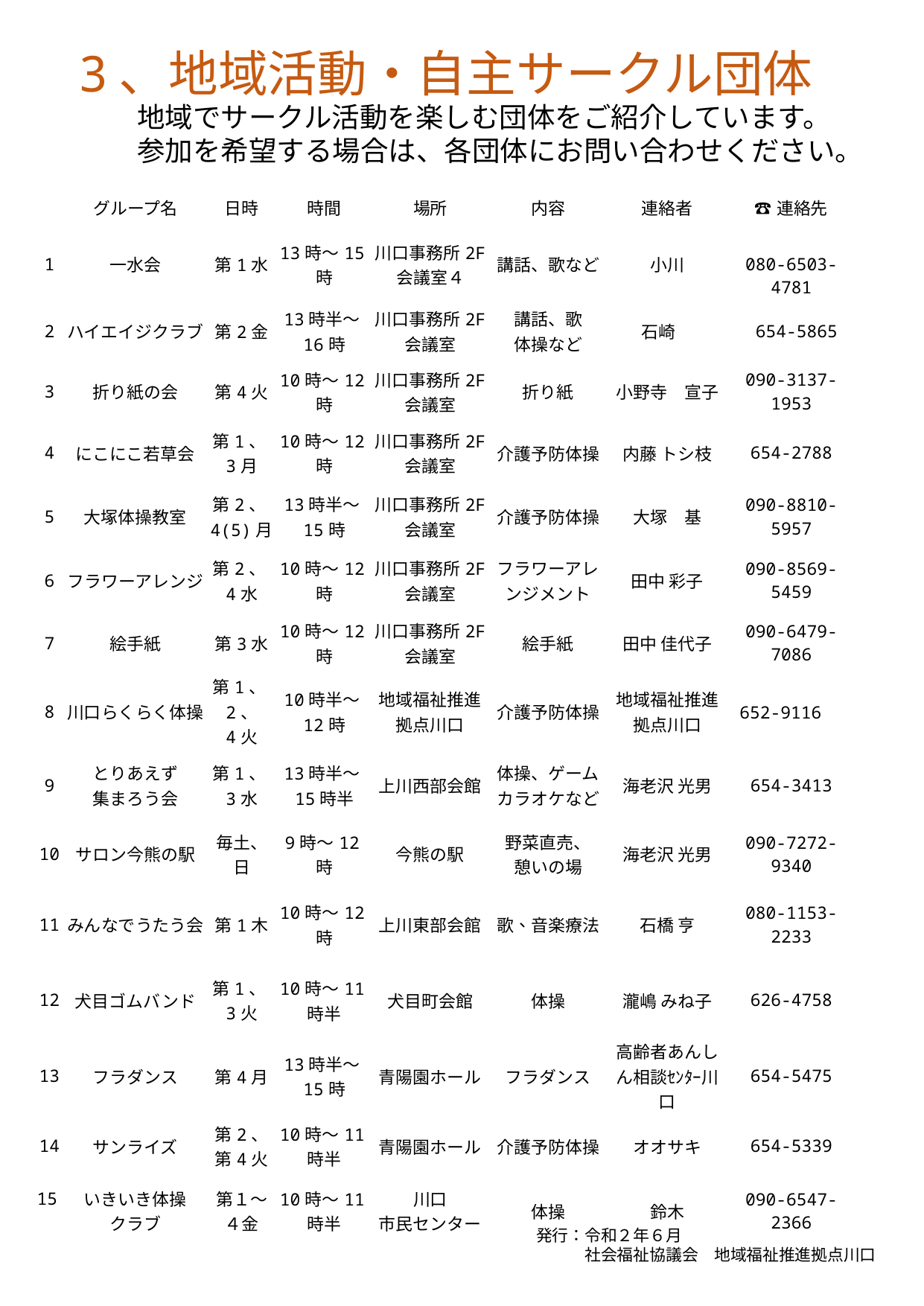

# 3、地域活動・自主サークル団体
地域でサークル活動を楽しむ団体をご紹介しています。
参加を希望する場合は、各団体にお問い合わせください。
|  | グループ名 | 日時 | 時間 | 場所 | 内容 | 連絡者 | ☎連絡先 |
| --- | --- | --- | --- | --- | --- | --- | --- |
| 1 | 一水会 | 第1水 | 13時～15時 | 川口事務所2F 会議室４ | 講話、歌など | 小川 | 080-6503-4781 |
| 2 | ハイエイジクラブ | 第2金 | 13時半～16時 | 川口事務所2F 会議室 | 講話、歌 体操など | 石崎 | 654-5865 |
| 3 | 折り紙の会 | 第4火 | 10時～12時 | 川口事務所2F 会議室 | 折り紙 | 小野寺　宣子 | 090-3137-1953 |
| 4 | にこにこ若草会 | 第1、3月 | 10時～12時 | 川口事務所2F 会議室 | 介護予防体操 | 内藤 トシ枝 | 654-2788 |
| 5 | 大塚体操教室 | 第2、4(5)月 | 13時半～15時 | 川口事務所2F 会議室 | 介護予防体操 | 大塚　基 | 090-8810-5957 |
| 6 | フラワーアレンジ | 第2、4水 | 10時～12時 | 川口事務所2F 会議室 | フラワーアレンジメント | 田中 彩子 | 090-8569-5459 |
| 7 | 絵手紙 | 第3水 | 10時～12時 | 川口事務所2F 会議室 | 絵手紙 | 田中 佳代子 | 090-6479-7086 |
| 8 | 川口らくらく体操 | 第1、2、 4火 | 10時半～12時 | 地域福祉推進 拠点川口 | 介護予防体操 | 地域福祉推進 拠点川口 | 652-9116 |
| 9 | とりあえず 集まろう会 | 第1、3水 | 13時半～15時半 | 上川西部会館 | 体操、ゲームカラオケなど | 海老沢 光男 | 654-3413 |
| 10 | サロン今熊の駅 | 毎土、日 | 9時～12時 | 今熊の駅 | 野菜直売、 憩いの場 | 海老沢 光男 | 090-7272-9340 |
| 11 | みんなでうたう会 | 第1木 | 10時～12時 | 上川東部会館 | 歌、音楽療法 | 石橋 亨 | 080-1153-2233 |
| 12 | 犬目ゴムバンド | 第1、3火 | 10時～11時半 | 犬目町会館 | 体操 | 瀧嶋 みね子 | 626-4758 |
| 13 | フラダンス | 第4月 | 13時半～15時 | 青陽園ホール | フラダンス | 高齢者あんしん相談ｾﾝﾀｰ川口 | 654-5475 |
| 14 | サンライズ | 第2、 第4火 | 10時～11時半 | 青陽園ホール | 介護予防体操 | オオサキ | 654-5339 |
| 15 | いきいき体操 クラブ | 第１～４金 | 10時～11時半 | 川口 市民センター | 体操 | 鈴木 | 090-6547-2366 |
発行：令和２年６月
　　　社会福祉協議会　地域福祉推進拠点川口